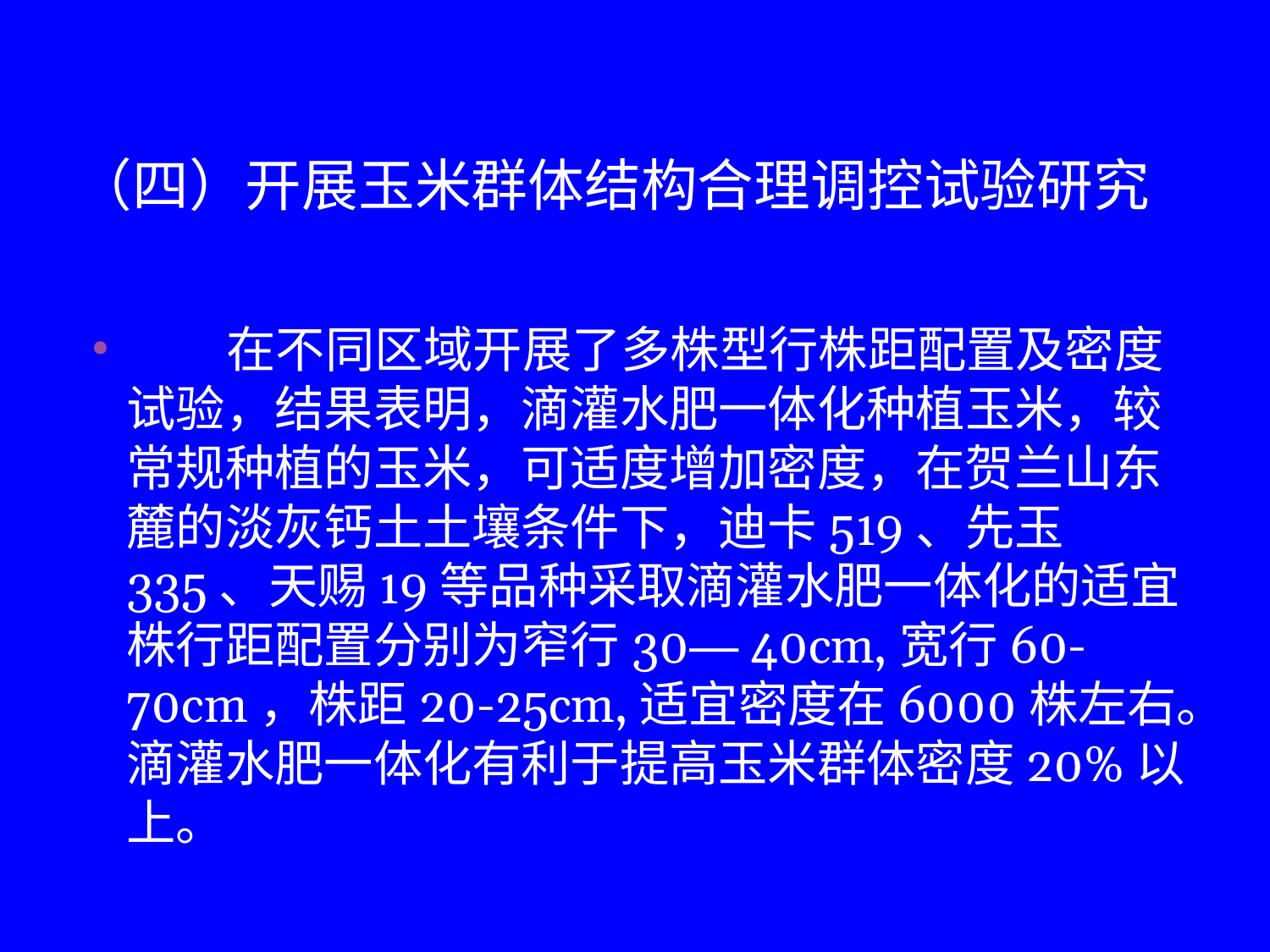

# （四）开展玉米群体结构合理调控试验研究
        在不同区域开展了多株型行株距配置及密度试验，结果表明，滴灌水肥一体化种植玉米，较常规种植的玉米，可适度增加密度，在贺兰山东麓的淡灰钙土土壤条件下，迪卡519、先玉335、天赐19等品种采取滴灌水肥一体化的适宜株行距配置分别为窄行30— 40cm,宽行60-70cm，株距20-25cm,适宜密度在6000株左右。滴灌水肥一体化有利于提高玉米群体密度20%以上。